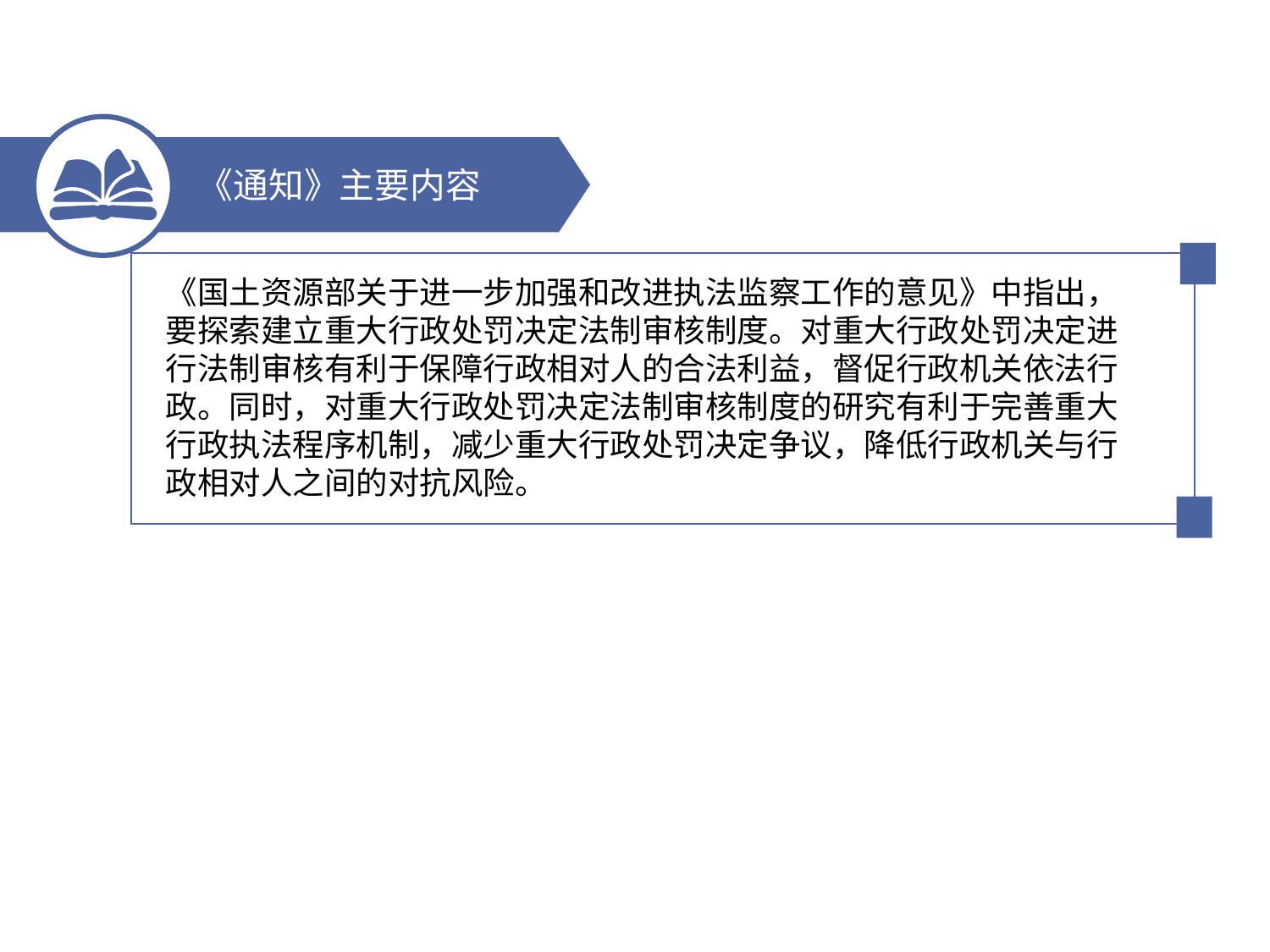

《通知》主要内容

《国土资源部关于进一步加强和改进执法监察工作的意见》中指出，要探索建立重大行政处罚决定法制审核制度。对重大行政处罚决定进行法制审核有利于保障行政相对人的合法利益，督促行政机关依法行政。同时，对重大行政处罚决定法制审核制度的研究有利于完善重大行政执法程序机制，减少重大行政处罚决定争议，降低行政机关与行政相对人之间的对抗风险。